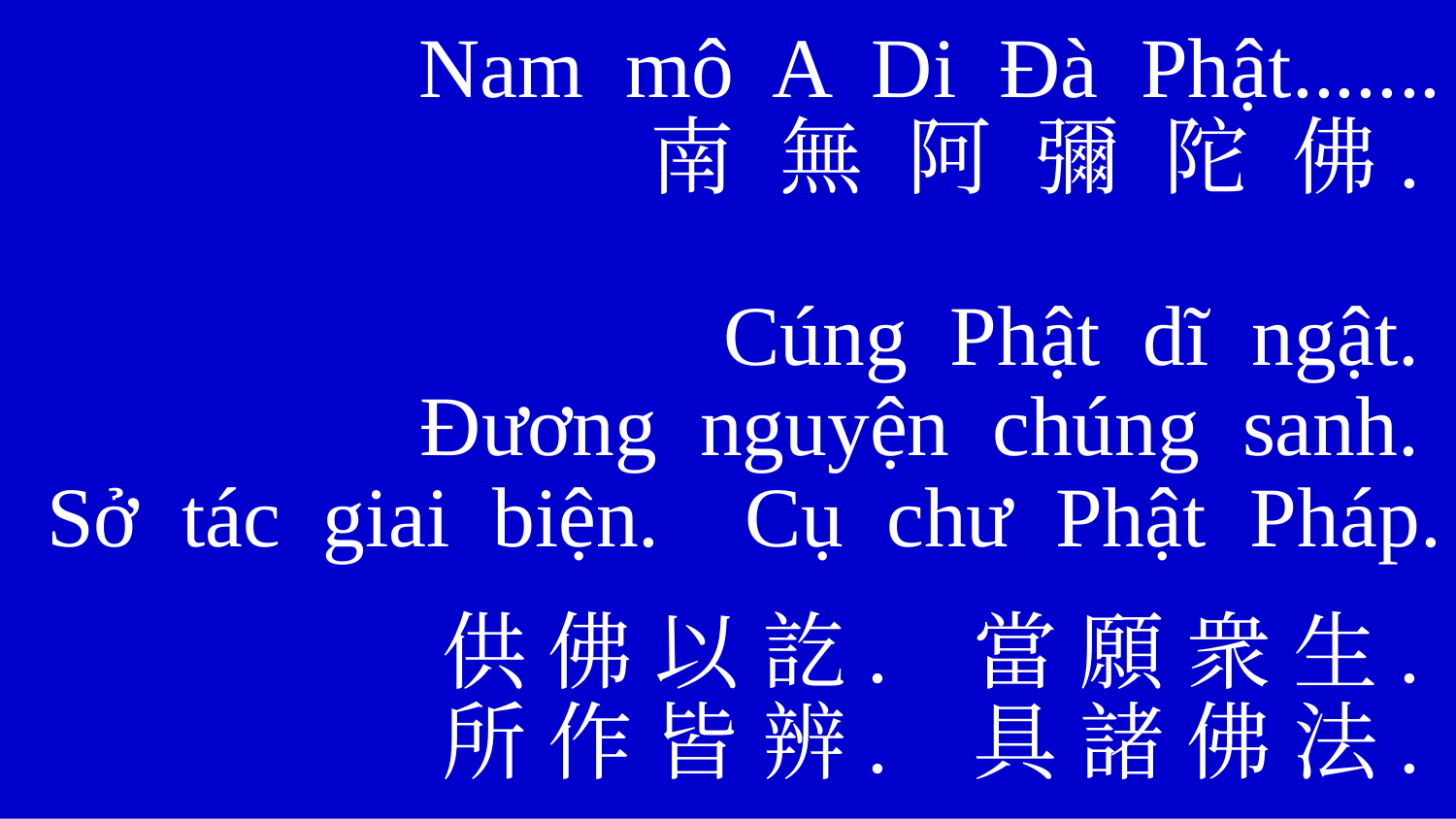

Nam  mô  A  Di  Đà  Phật.......
南  無  阿  彌  陀  佛.

Cúng  Phật  dĩ  ngật.
Đương  nguyện  chúng  sanh.
Sở  tác  giai  biện.    Cụ  chư  Phật  Pháp.

供 佛 以 訖.   當 願 衆 生.
所 作 皆 辨.   具 諸 佛 法.